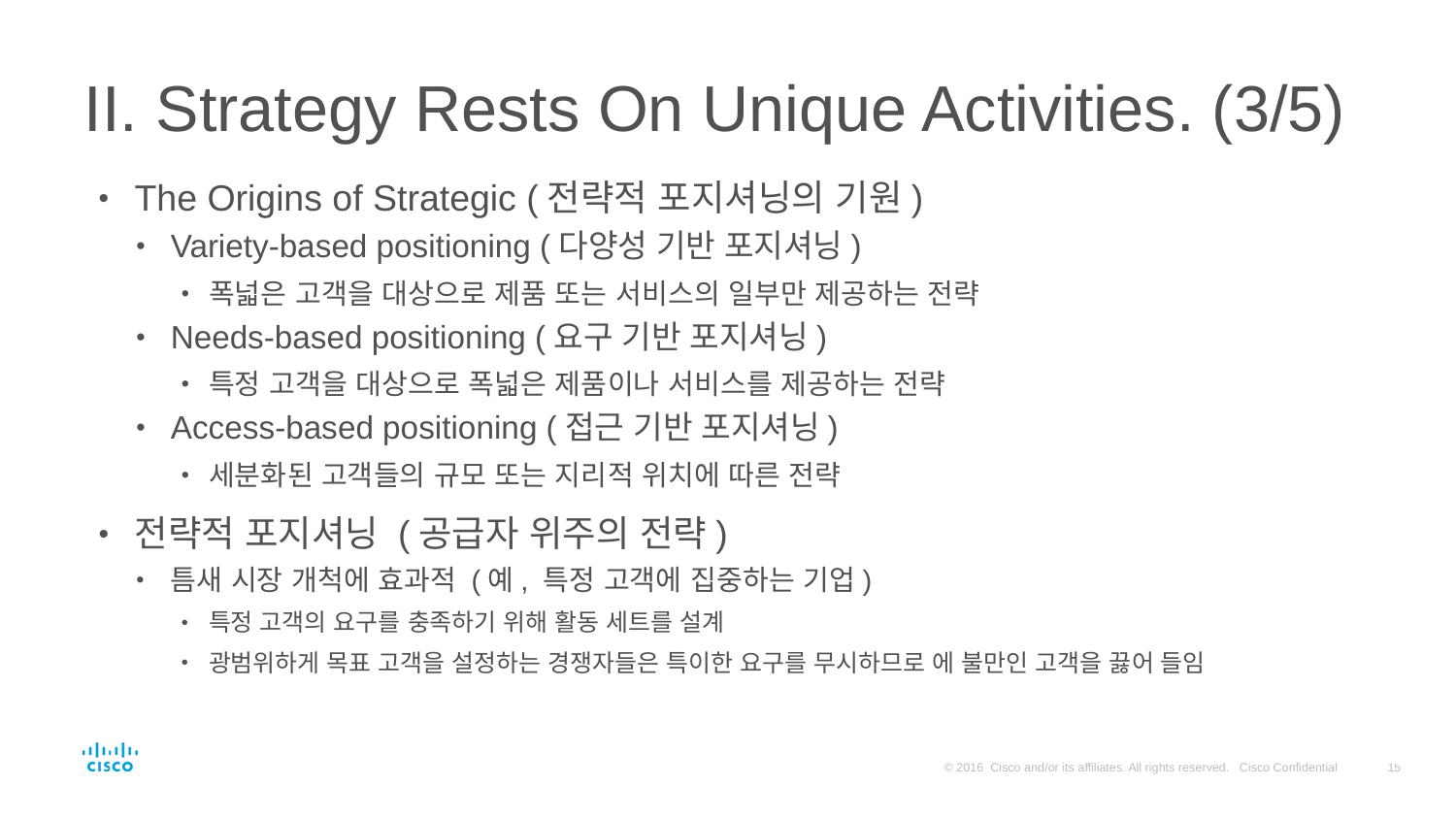

# II. Strategy Rests On Unique Activities. (3/5)
The Origins of Strategic (전략적 포지셔닝의 기원)
Variety-based positioning (다양성 기반 포지셔닝)
폭넓은 고객을 대상으로 제품 또는 서비스의 일부만 제공하는 전략
Needs-based positioning (요구 기반 포지셔닝)
특정 고객을 대상으로 폭넓은 제품이나 서비스를 제공하는 전략
Access-based positioning (접근 기반 포지셔닝)
세분화된 고객들의 규모 또는 지리적 위치에 따른 전략
전략적 포지셔닝 (공급자 위주의 전략)
틈새 시장 개척에 효과적 (예, 특정 고객에 집중하는 기업)
특정 고객의 요구를 충족하기 위해 활동 세트를 설계
광범위하게 목표 고객을 설정하는 경쟁자들은 특이한 요구를 무시하므로 에 불만인 고객을 끓어 들임